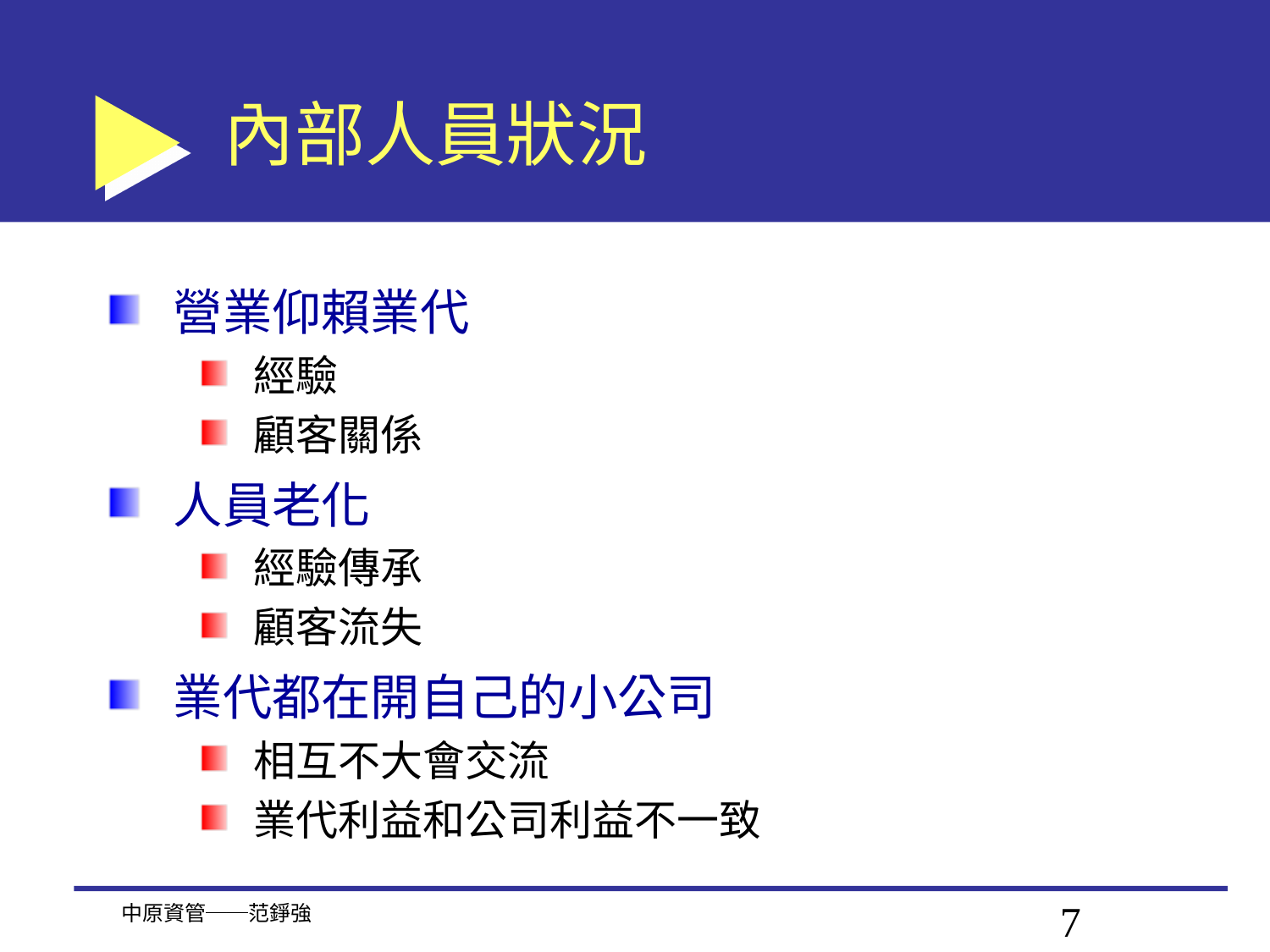

# 內部人員狀況
營業仰賴業代
經驗
顧客關係
人員老化
經驗傳承
顧客流失
業代都在開自己的小公司
相互不大會交流
業代利益和公司利益不一致